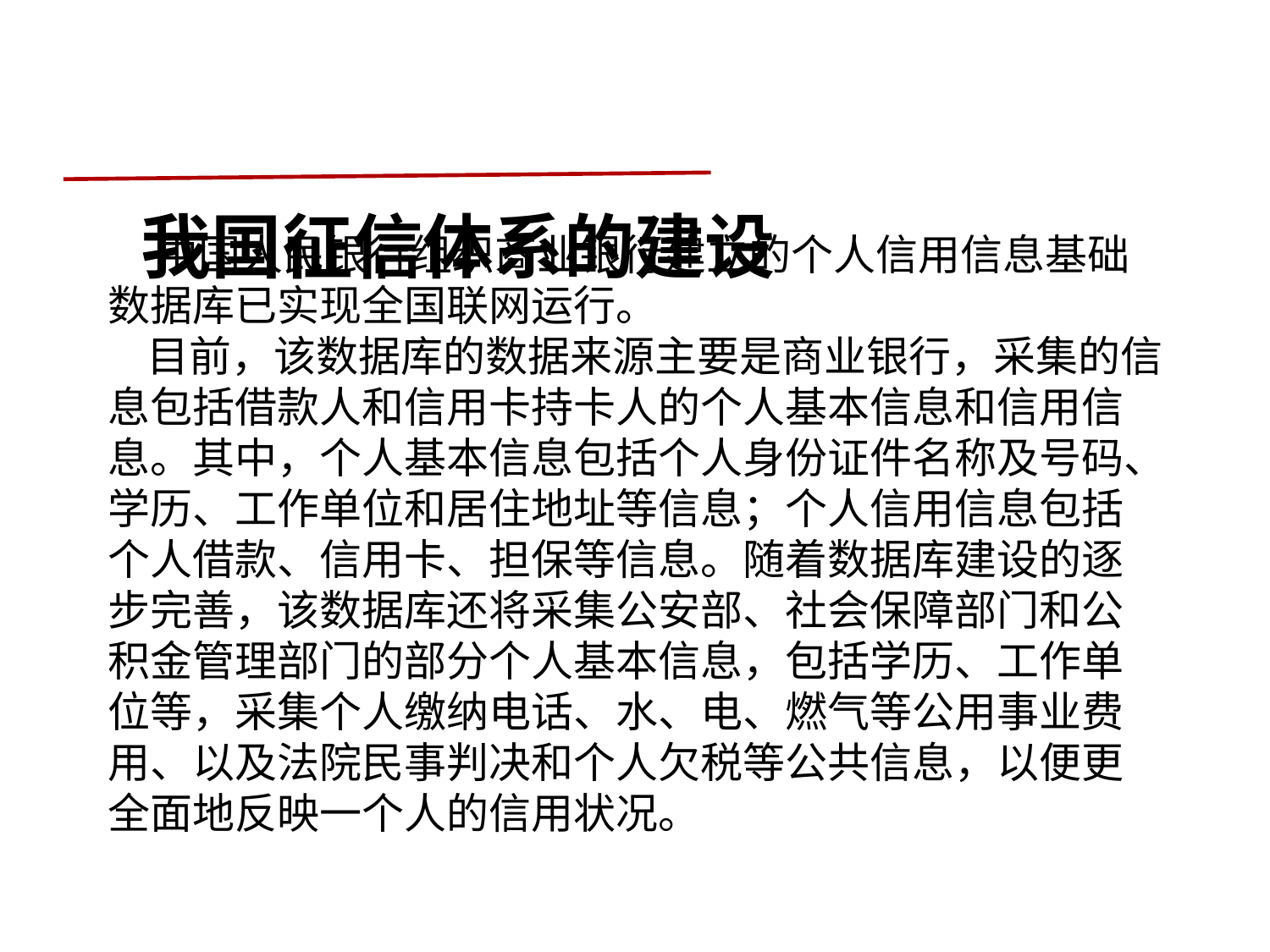

# 我国征信体系的建设

    中国人民银行组织商业银行建立的个人信用信息基础数据库已实现全国联网运行。
   目前，该数据库的数据来源主要是商业银行，采集的信息包括借款人和信用卡持卡人的个人基本信息和信用信息。其中，个人基本信息包括个人身份证件名称及号码、学历、工作单位和居住地址等信息；个人信用信息包括个人借款、信用卡、担保等信息。随着数据库建设的逐步完善，该数据库还将采集公安部、社会保障部门和公积金管理部门的部分个人基本信息，包括学历、工作单位等，采集个人缴纳电话、水、电、燃气等公用事业费用、以及法院民事判决和个人欠税等公共信息，以便更全面地反映一个人的信用状况。